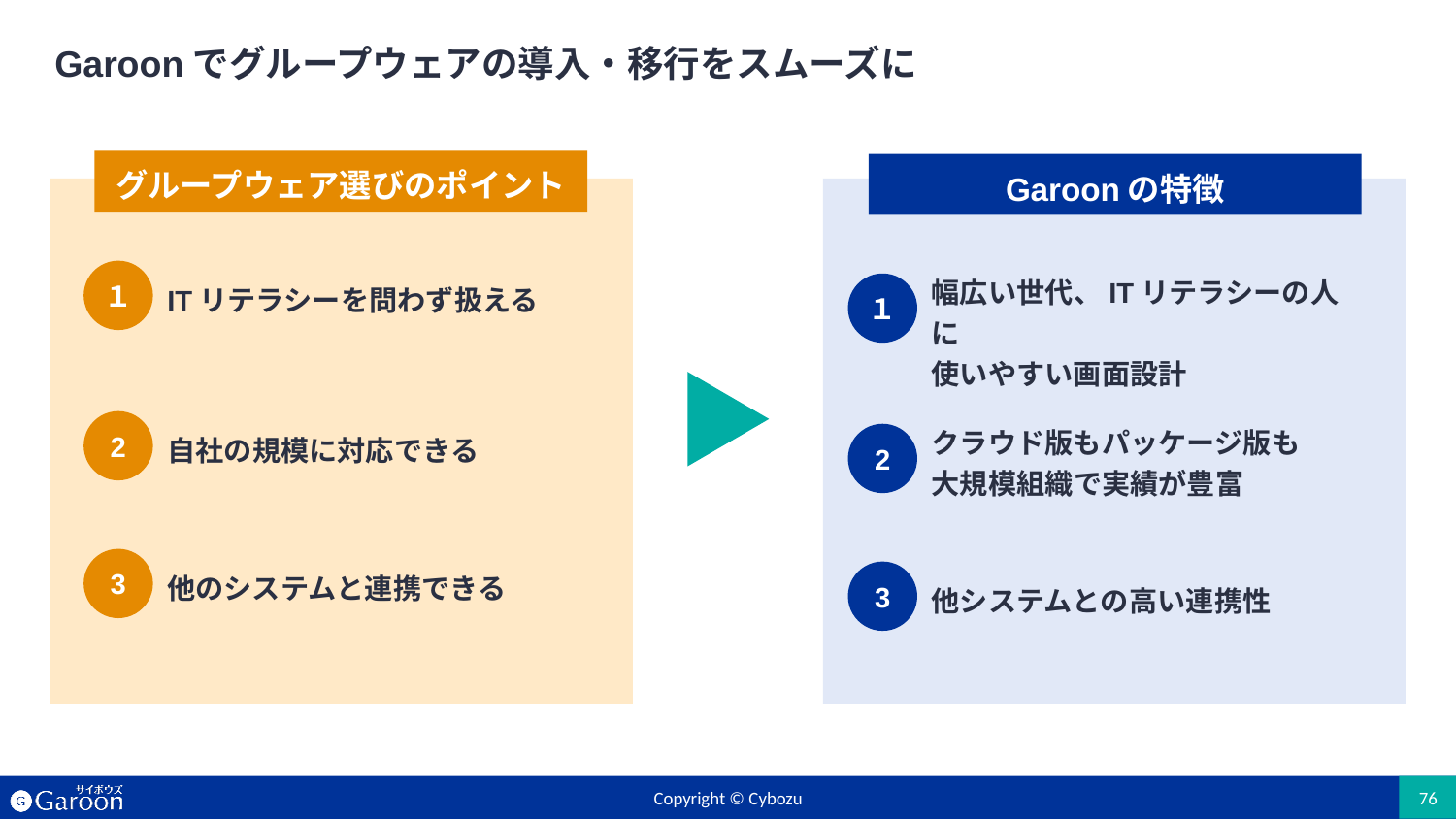

# Garoonでグループウェアの導入・移行をスムーズに
グループウェア選びのポイント
Garoonの特徴

１
ITリテラシーを問わず扱える
2
自社の規模に対応できる
3
他のシステムと連携できる
幅広い世代、ITリテラシーの人に
使いやすい画面設計
１
クラウド版もパッケージ版も
大規模組織で実績が豊富
2
3
他システムとの高い連携性